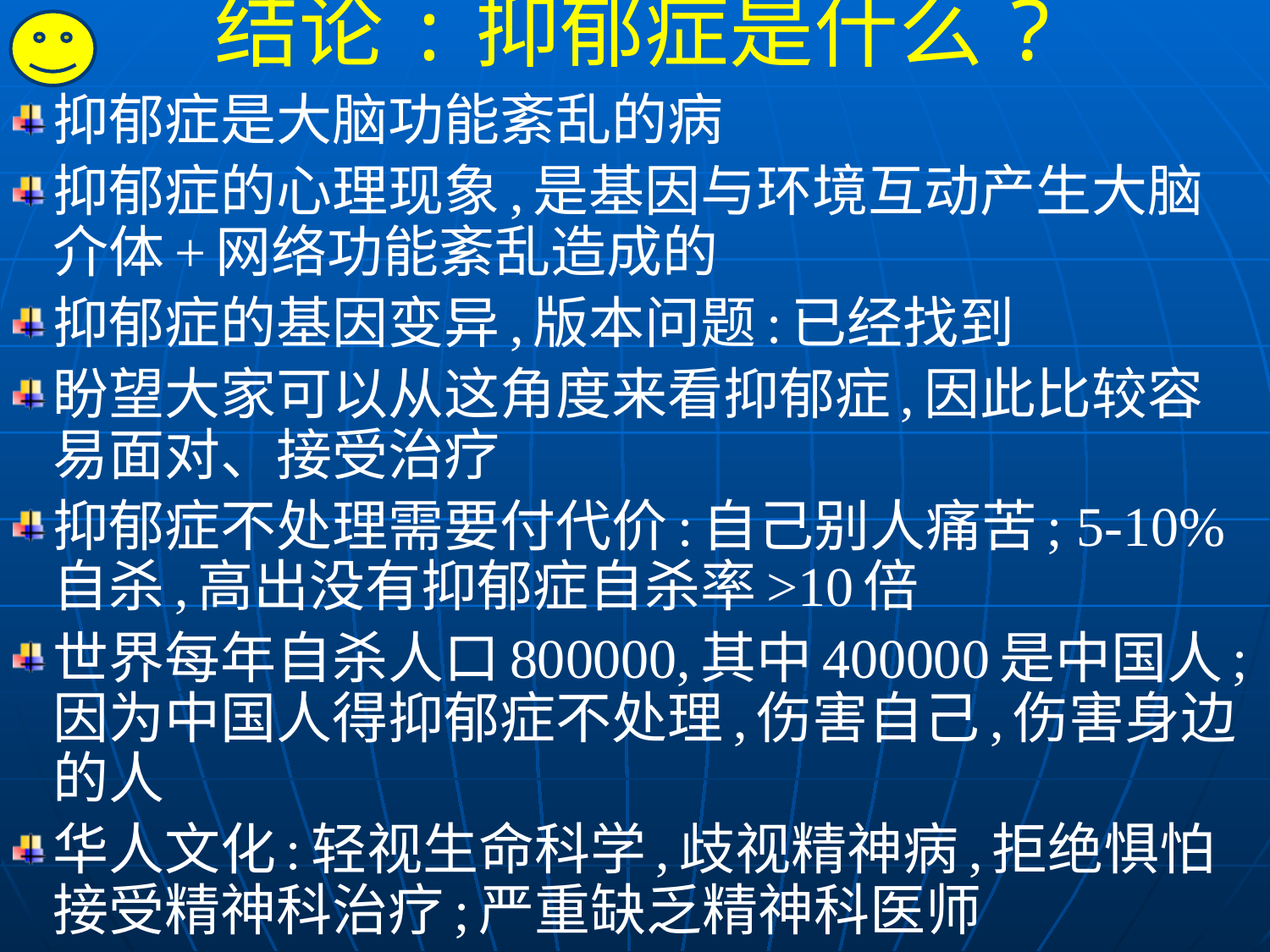

结论:抑郁症是什么?

抑郁症是大脑功能紊乱的病
抑郁症的心理现象,是基因与环境互动产生大脑介体+网络功能紊乱造成的
抑郁症的基因变异,版本问题:已经找到
盼望大家可以从这角度来看抑郁症,因此比较容易面对、接受治疗
抑郁症不处理需要付代价:自己别人痛苦; 5-10%自杀,高出没有抑郁症自杀率>10倍
世界每年自杀人口800000,其中400000是中国人;因为中国人得抑郁症不处理,伤害自己,伤害身边的人
华人文化:轻视生命科学,歧视精神病,拒绝惧怕接受精神科治疗;严重缺乏精神科医师